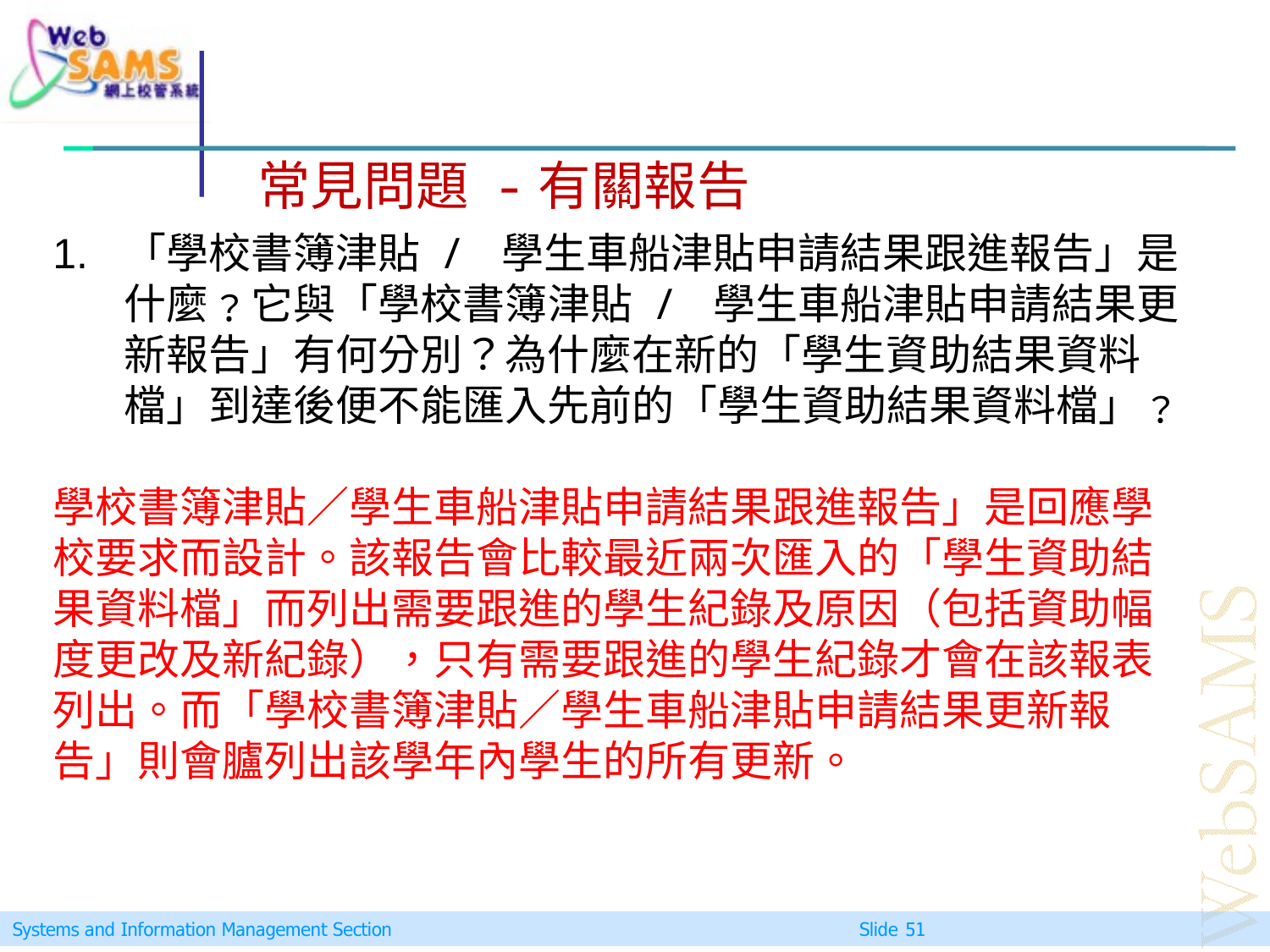

常見問題 -有關報告
「學校書簿津貼 / 學生車船津貼申請結果跟進報告」是什麼﹖它與「學校書簿津貼 / 學生車船津貼申請結果更新報告」有何分別？為什麼在新的「學生資助結果資料檔」到達後便不能匯入先前的「學生資助結果資料檔」﹖

學校書簿津貼／學生車船津貼申請結果跟進報告」是回應學校要求而設計。該報告會比較最近兩次匯入的「學生資助結果資料檔」而列出需要跟進的學生紀錄及原因（包括資助幅度更改及新紀錄），只有需要跟進的學生紀錄才會在該報表列出。而「學校書簿津貼／學生車船津貼申請結果更新報告」則會臚列出該學年內學生的所有更新。

推薦